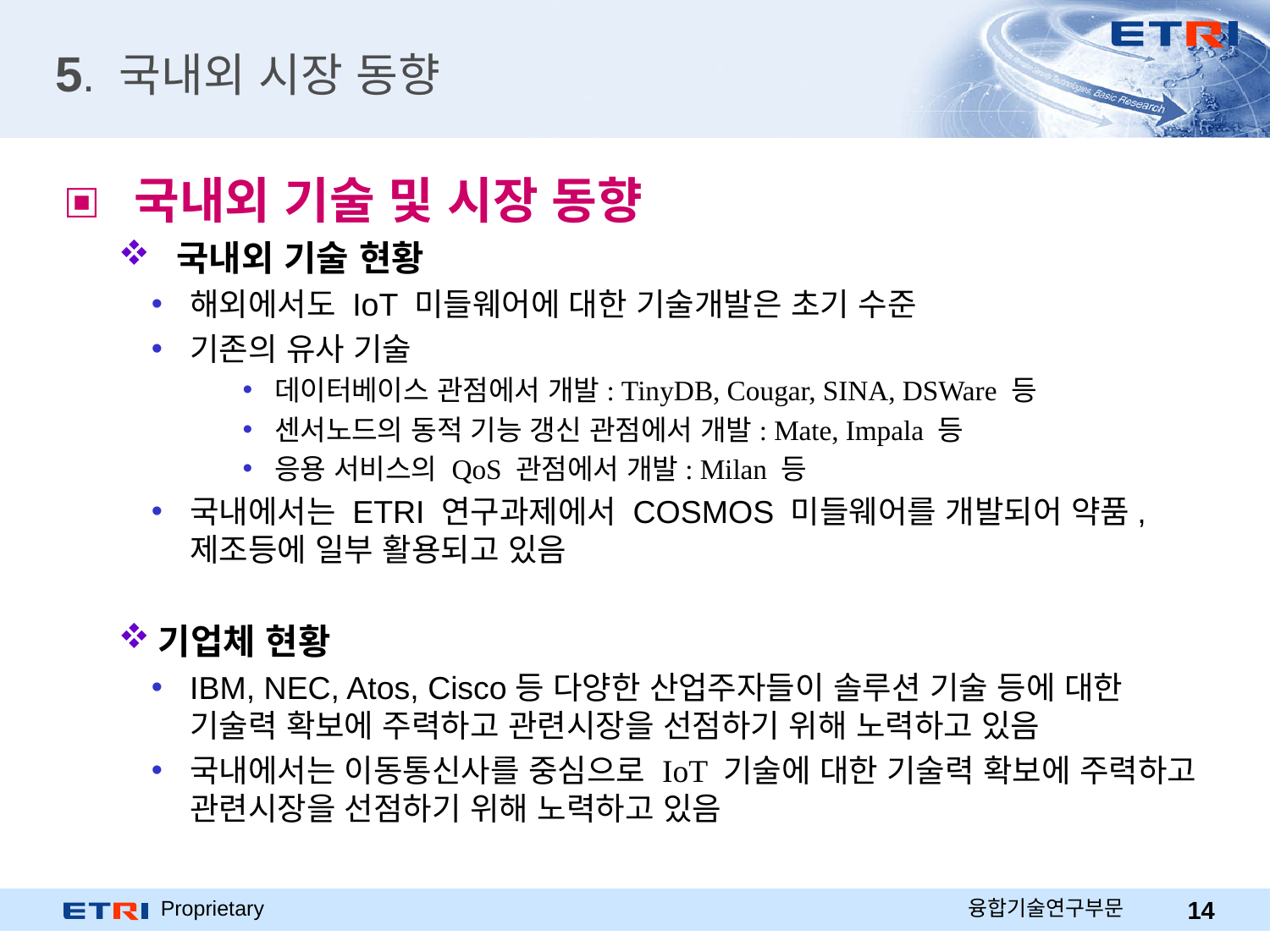

# 5. 국내외 시장 동향
 국내외 기술 및 시장 동향
 국내외 기술 현황
해외에서도 IoT 미들웨어에 대한 기술개발은 초기 수준
기존의 유사 기술
데이터베이스 관점에서 개발: TinyDB, Cougar, SINA, DSWare 등
센서노드의 동적 기능 갱신 관점에서 개발: Mate, Impala 등
응용 서비스의 QoS 관점에서 개발: Milan 등
국내에서는 ETRI 연구과제에서 COSMOS 미들웨어를 개발되어 약품, 제조등에 일부 활용되고 있음

기업체 현황
IBM, NEC, Atos, Cisco등 다양한 산업주자들이 솔루션 기술 등에 대한 기술력 확보에 주력하고 관련시장을 선점하기 위해 노력하고 있음
국내에서는 이동통신사를 중심으로 IoT 기술에 대한 기술력 확보에 주력하고 관련시장을 선점하기 위해 노력하고 있음
융합기술연구부문
14